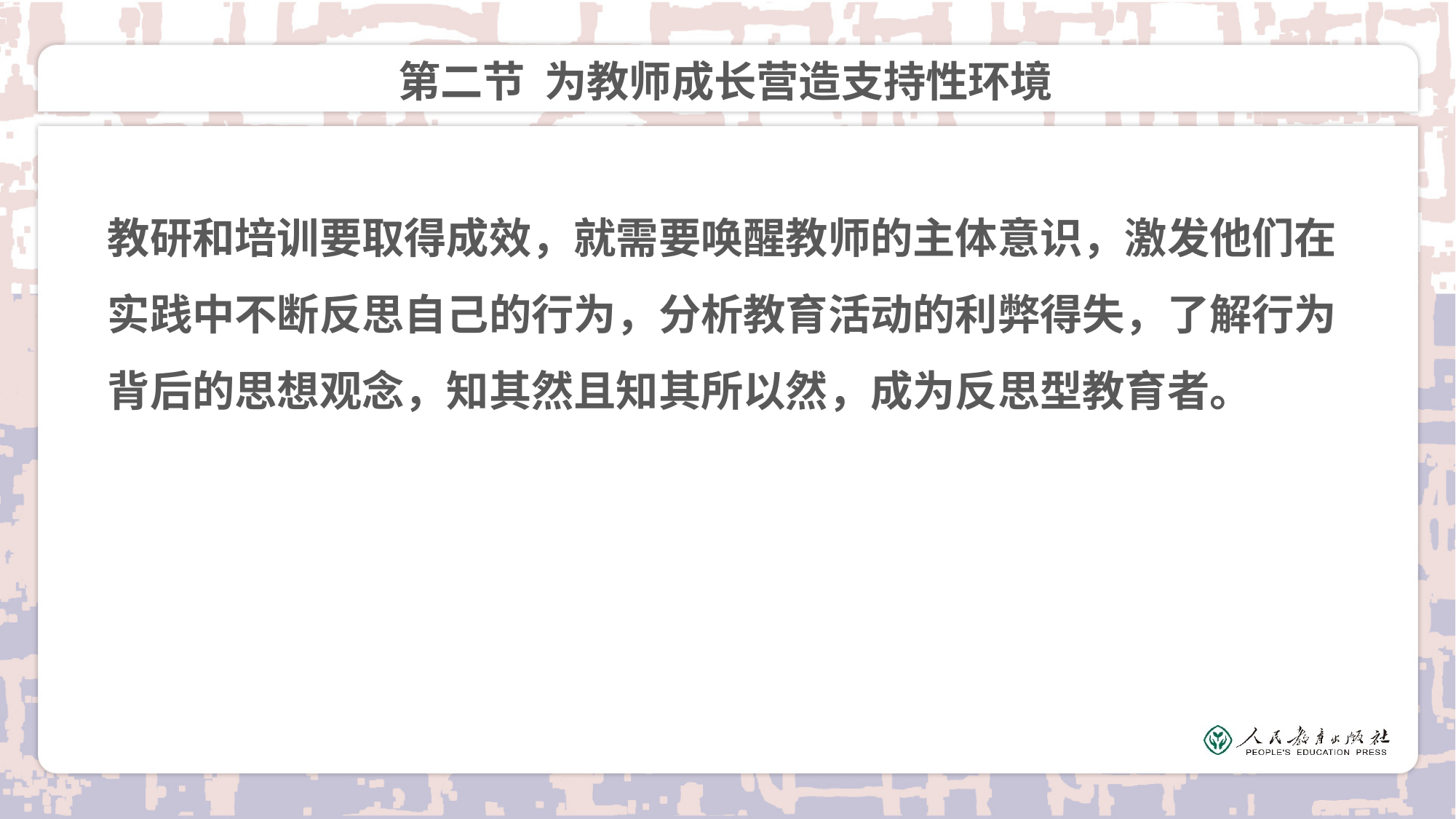

# 第二节  为教师成长营造支持性环境
教研和培训要取得成效，就需要唤醒教师的主体意识，激发他们在实践中不断反思自己的行为，分析教育活动的利弊得失，了解行为背后的思想观念，知其然且知其所以然，成为反思型教育者。